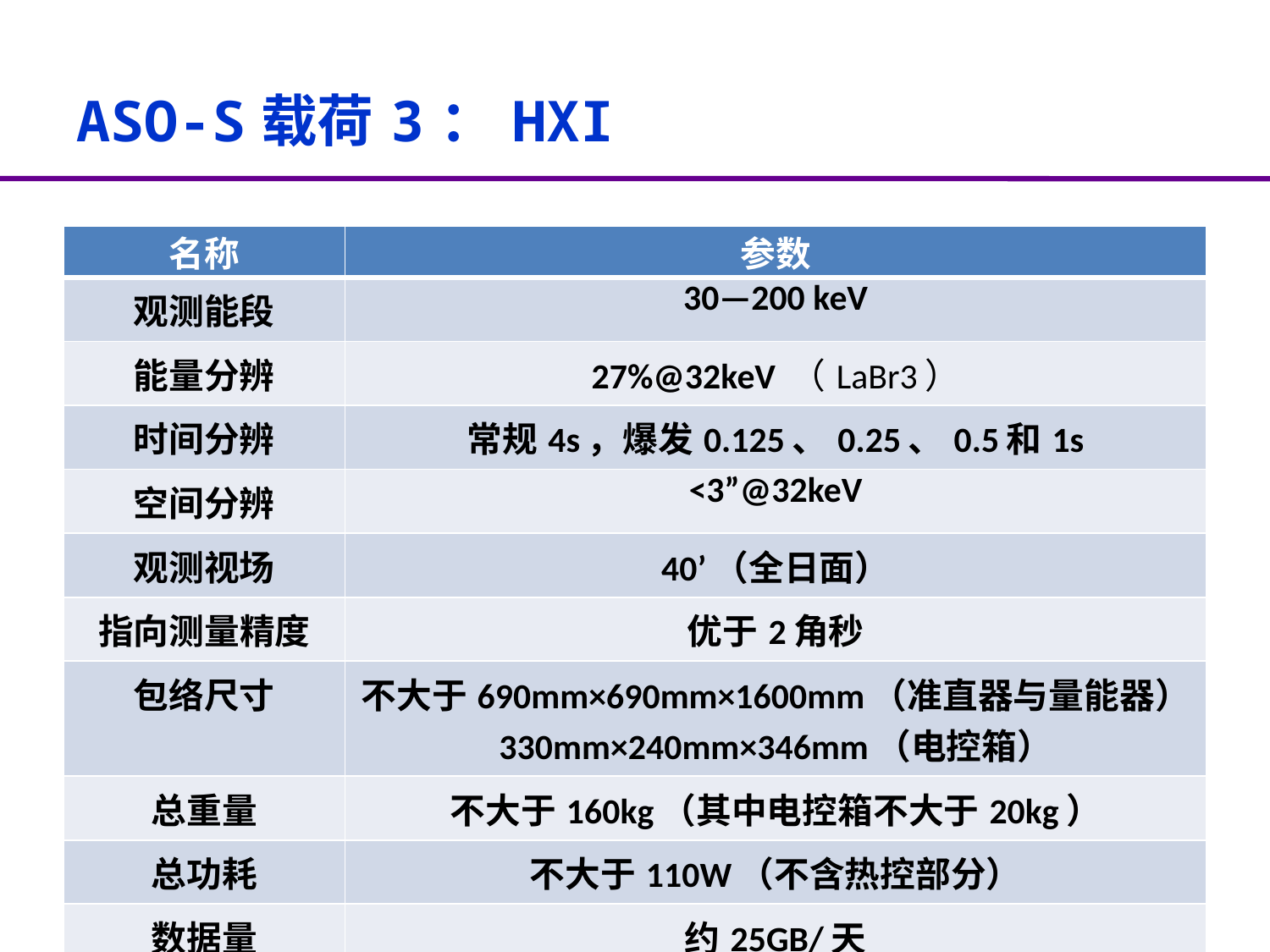

# ASO-S载荷3：HXI
| 名称 | 参数 |
| --- | --- |
| 观测能段 | 30—200 keV |
| 能量分辨 | 27%@32keV （LaBr3） |
| 时间分辨 | 常规4s，爆发0.125、0.25、0.5和1s |
| 空间分辨 | <3”@32keV |
| 观测视场 | 40’（全日面） |
| 指向测量精度 | 优于2角秒 |
| 包络尺寸 | 不大于690mm×690mm×1600mm（准直器与量能器） 330mm×240mm×346mm（电控箱） |
| 总重量 | 不大于160kg（其中电控箱不大于20kg） |
| 总功耗 | 不大于110W（不含热控部分） |
| 数据量 | 约25GB/天 |